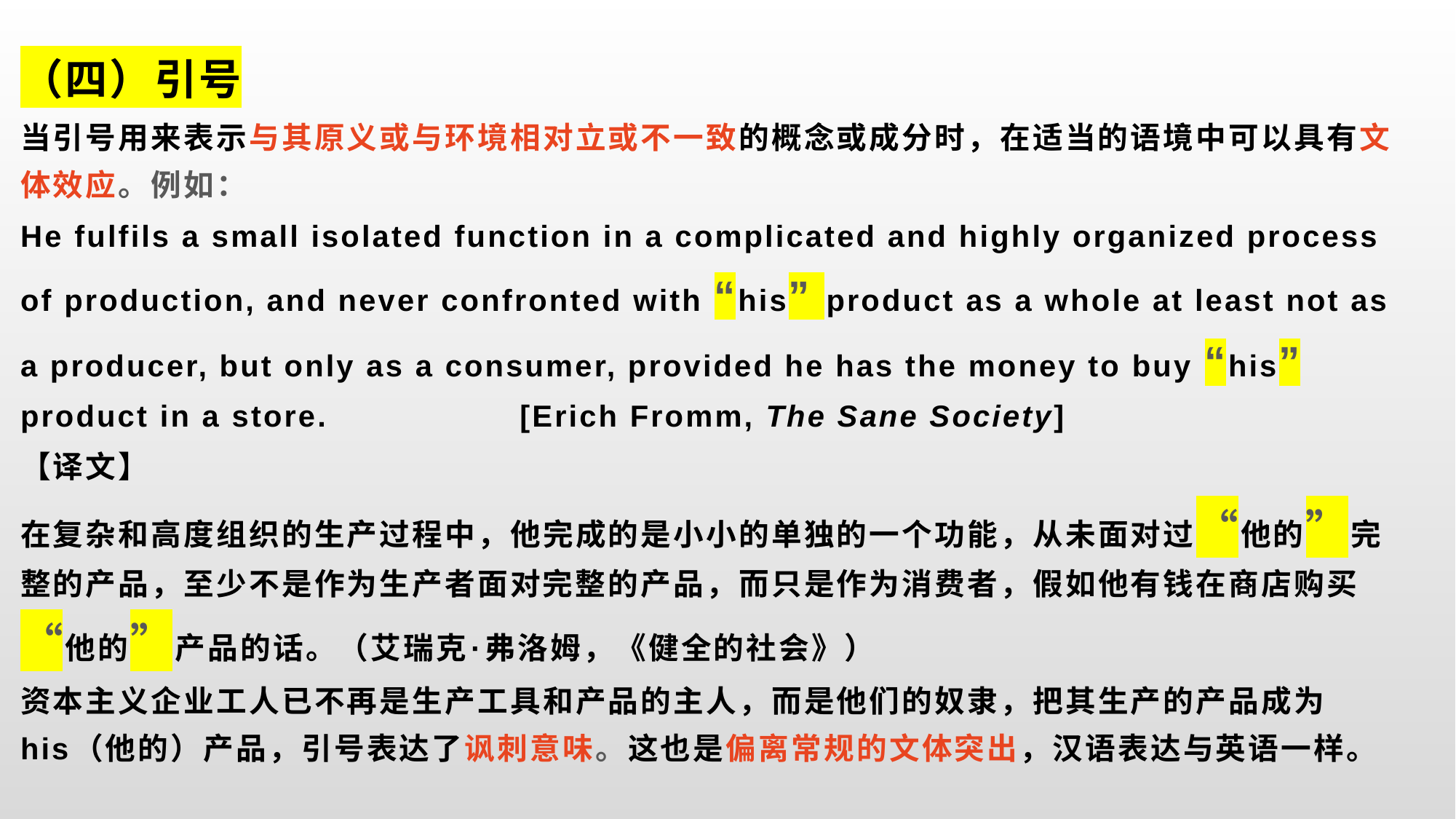

（四）引号
当引号用来表示与其原义或与环境相对立或不一致的概念或成分时，在适当的语境中可以具有文体效应。例如：
He fulfils a small isolated function in a complicated and highly organized process of production, and never confronted with “his” product as a whole at least not as a producer, but only as a consumer, provided he has the money to buy “his” product in a store.                  [Erich Fromm, The Sane Society]
【译文】
在复杂和高度组织的生产过程中，他完成的是小小的单独的一个功能，从未面对过“他的”完整的产品，至少不是作为生产者面对完整的产品，而只是作为消费者，假如他有钱在商店购买“他的”产品的话。（艾瑞克·弗洛姆，《健全的社会》）
资本主义企业工人已不再是生产工具和产品的主人，而是他们的奴隶，把其生产的产品成为his（他的）产品，引号表达了讽刺意味。这也是偏离常规的文体突出，汉语表达与英语一样。
#